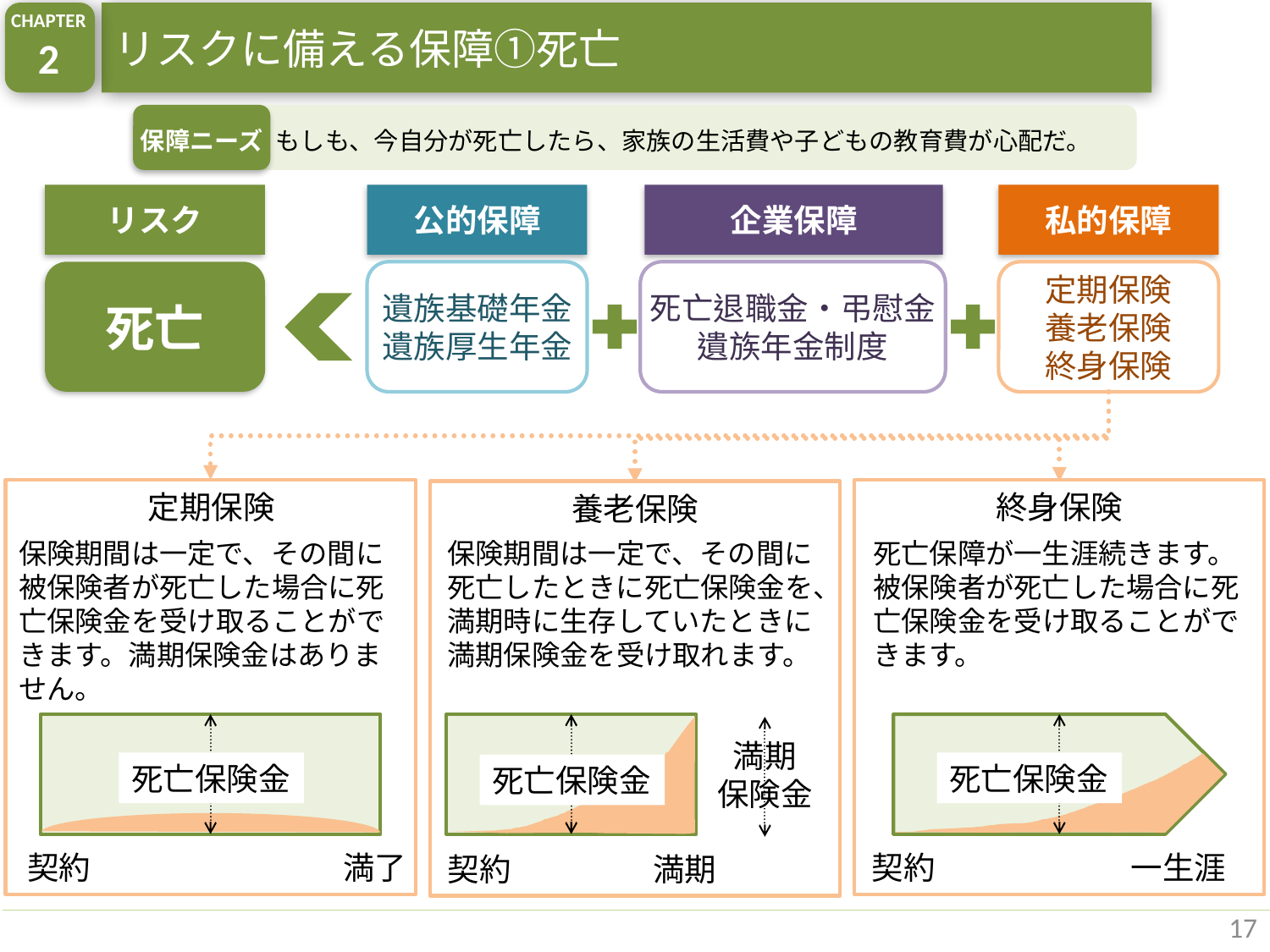

CHAPTER
2
リスクに備える保障①死亡
	もしも、今自分が死亡したら、家族の生活費や子どもの教育費が心配だ。
保障ニーズ
リスク
公的保障
企業保障
私的保障
死亡
遺族基礎年金
遺族厚生年金
死亡退職金・弔慰金
遺族年金制度
定期保険
養老保険
終身保険

定期保険
終身保険
養老保険
保険期間は一定で、その間に被保険者が死亡した場合に死亡保険金を受け取ることができます。満期保険金はありません。
保険期間は一定で、その間に死亡したときに死亡保険金を、満期時に生存していたときに満期保険金を受け取れます。
死亡保障が一生涯続きます。被保険者が死亡した場合に死亡保険金を受け取ることができます。

死亡保険金

契約
満了

満期
保険金
死亡保険金
契約
満期

死亡保険金

契約
一生涯
17